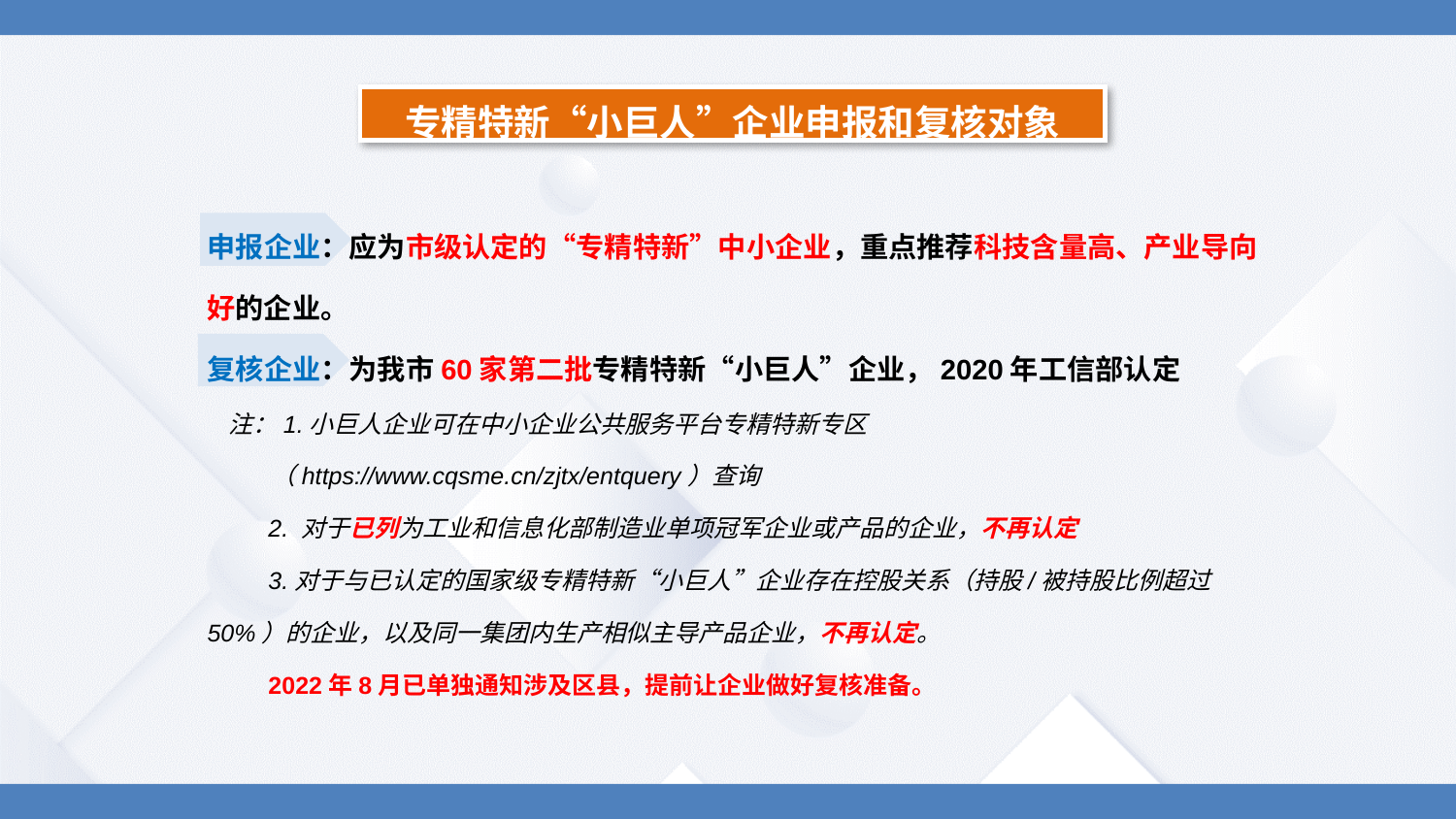

专精特新“小巨人”企业申报和复核对象

申报企业：应为市级认定的“专精特新”中小企业，重点推荐科技含量高、产业导向好的企业。
复核企业：为我市60家第二批专精特新“小巨人”企业，2020年工信部认定
   注：1.小巨人企业可在中小企业公共服务平台专精特新专区
           （https://www.cqsme.cn/zjtx/entquery）查询
         2. 对于已列为工业和信息化部制造业单项冠军企业或产品的企业，不再认定
         3.对于与已认定的国家级专精特新“小巨人”企业存在控股关系（持股/被持股比例超过50%）的企业，以及同一集团内生产相似主导产品企业，不再认定。
         2022年8月已单独通知涉及区县，提前让企业做好复核准备。